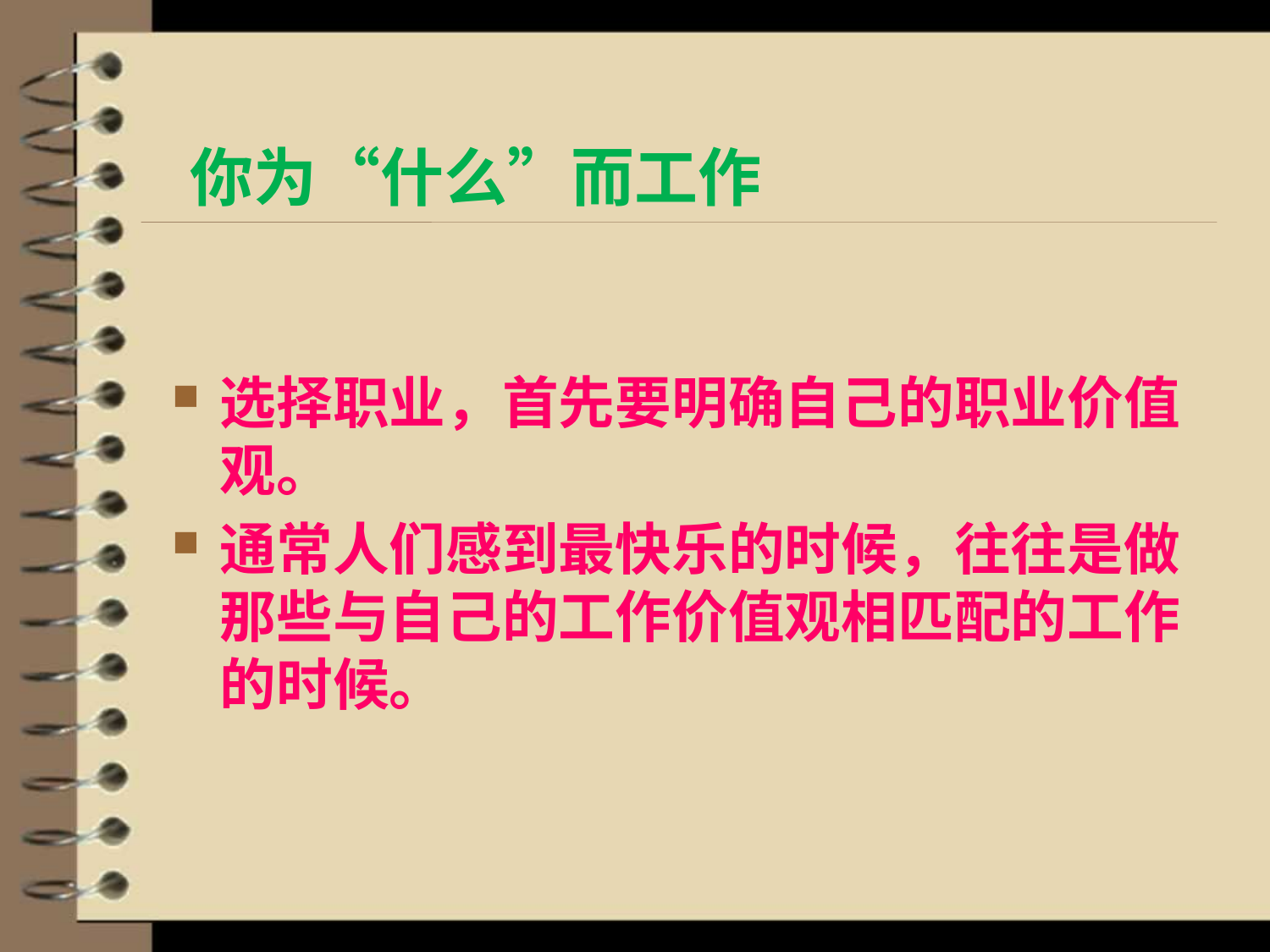

# 你为“什么”而工作
选择职业，首先要明确自己的职业价值观。
通常人们感到最快乐的时候，往往是做那些与自己的工作价值观相匹配的工作的时候。